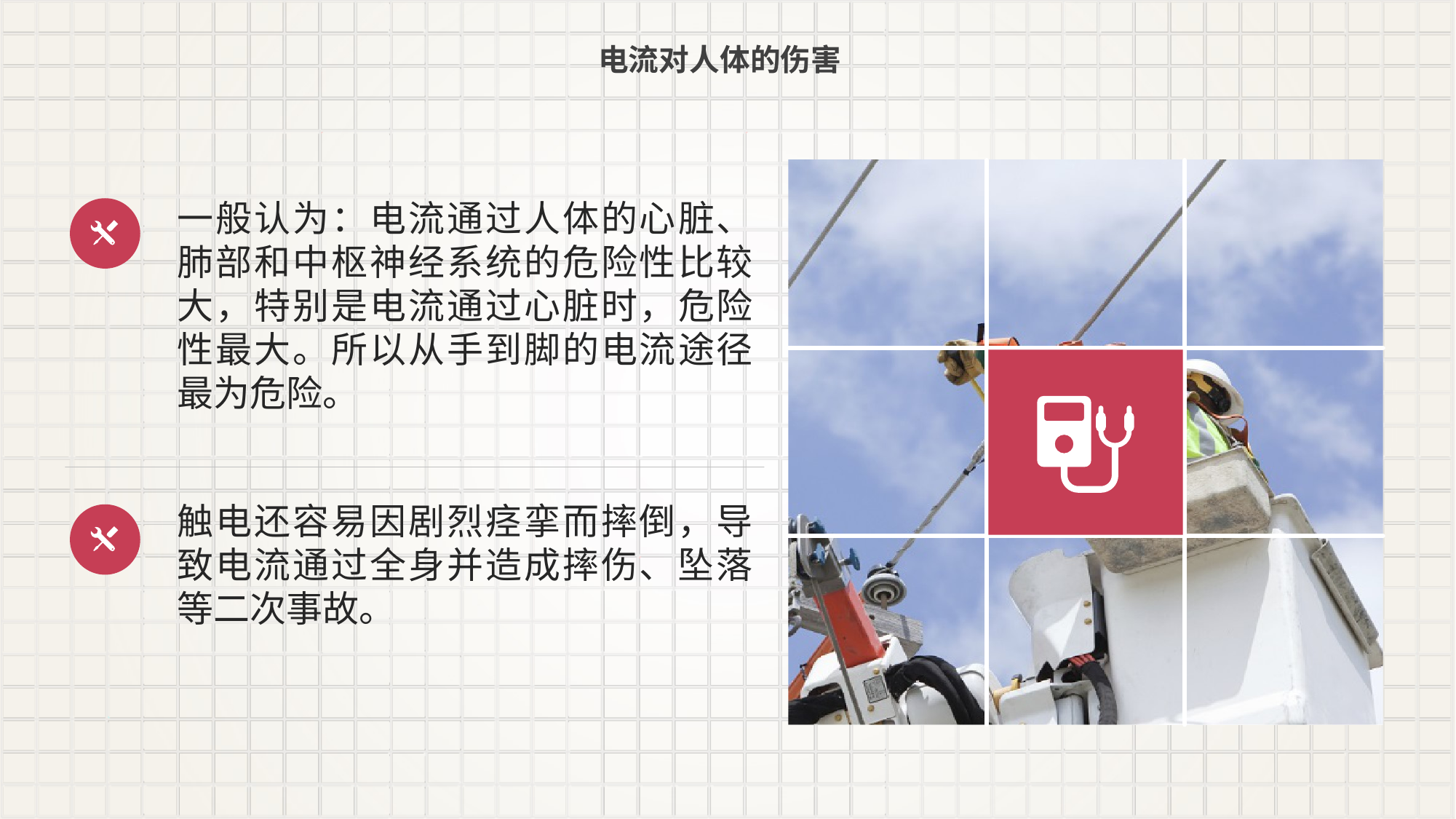

电流对人体的伤害

一般认为：电流通过人体的心脏、肺部和中枢神经系统的危险性比较大，特别是电流通过心脏时，危险性最大。所以从手到脚的电流途径最为危险。

触电还容易因剧烈痉挛而摔倒，导致电流通过全身并造成摔伤、坠落等二次事故。